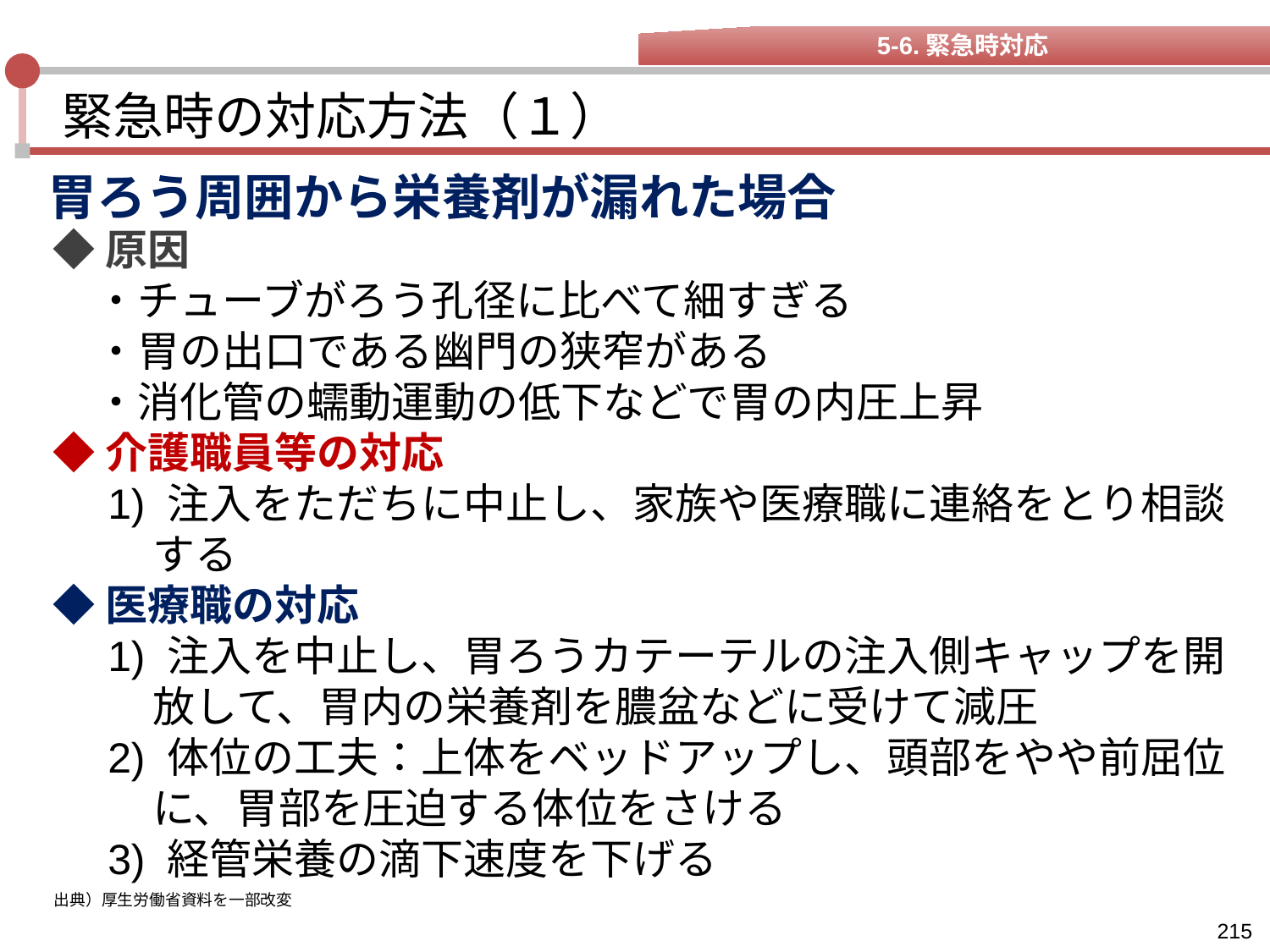

5-6.緊急時対応
# 緊急時の対応方法（１）
胃ろう周囲から栄養剤が漏れた場合
◆原因
　・チューブがろう孔径に比べて細すぎる
　・胃の出口である幽門の狭窄がある
　・消化管の蠕動運動の低下などで胃の内圧上昇
◆介護職員等の対応
1) 注入をただちに中止し、家族や医療職に連絡をとり相談する
◆医療職の対応
1) 注入を中止し、胃ろうカテーテルの注入側キャップを開放して、胃内の栄養剤を膿盆などに受けて減圧
2) 体位の工夫：上体をベッドアップし、頭部をやや前屈位に、胃部を圧迫する体位をさける
3) 経管栄養の滴下速度を下げる
出典）厚生労働省資料を一部改変
215